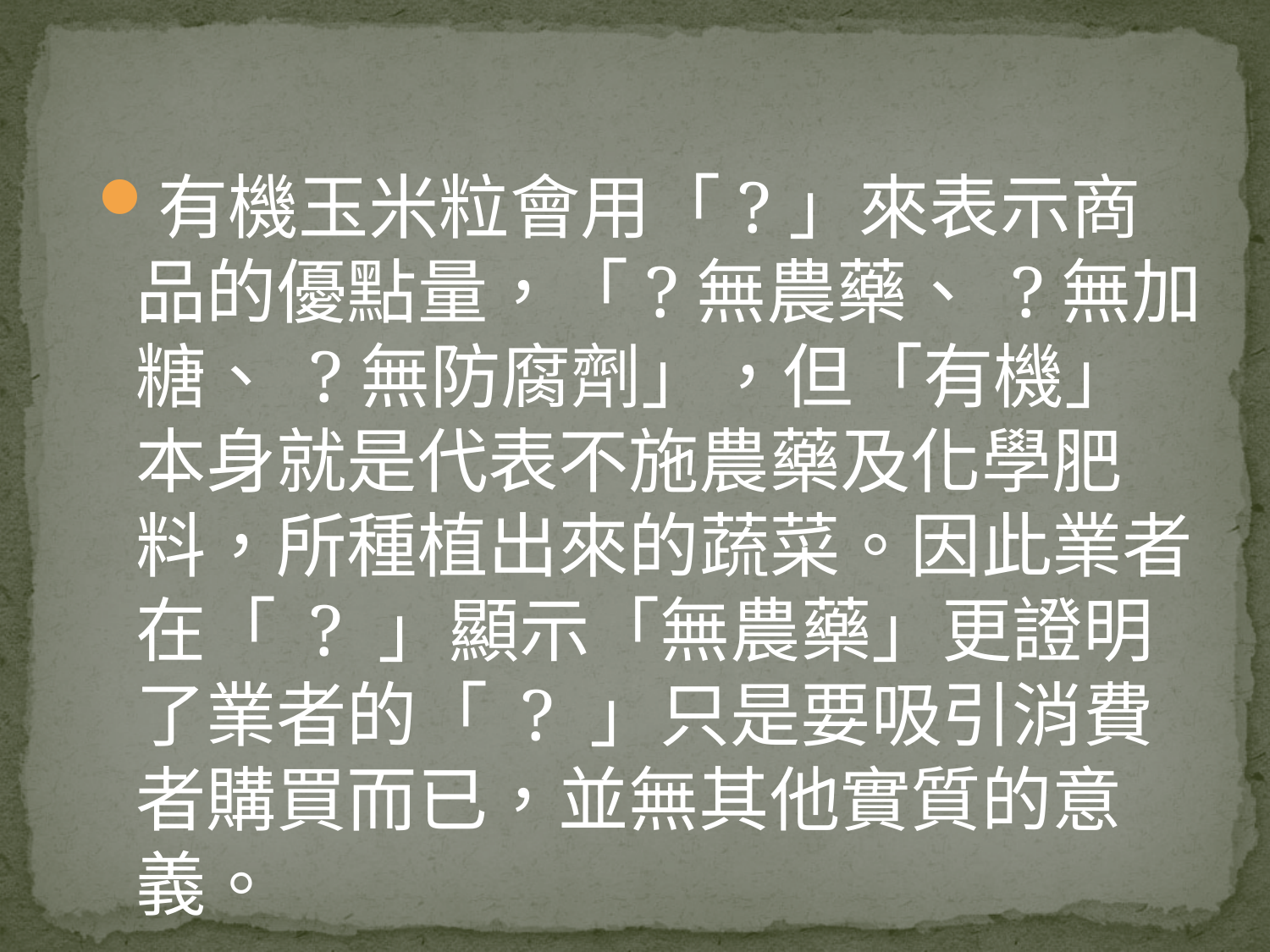

#
有機玉米粒會用「?」來表示商品的優點量，「?無農藥、 ?無加糖、 ?無防腐劑」，但「有機」本身就是代表不施農藥及化學肥料，所種植出來的蔬菜。因此業者在「 ? 」顯示「無農藥」更證明了業者的「 ? 」只是要吸引消費者購買而已，並無其他實質的意義。